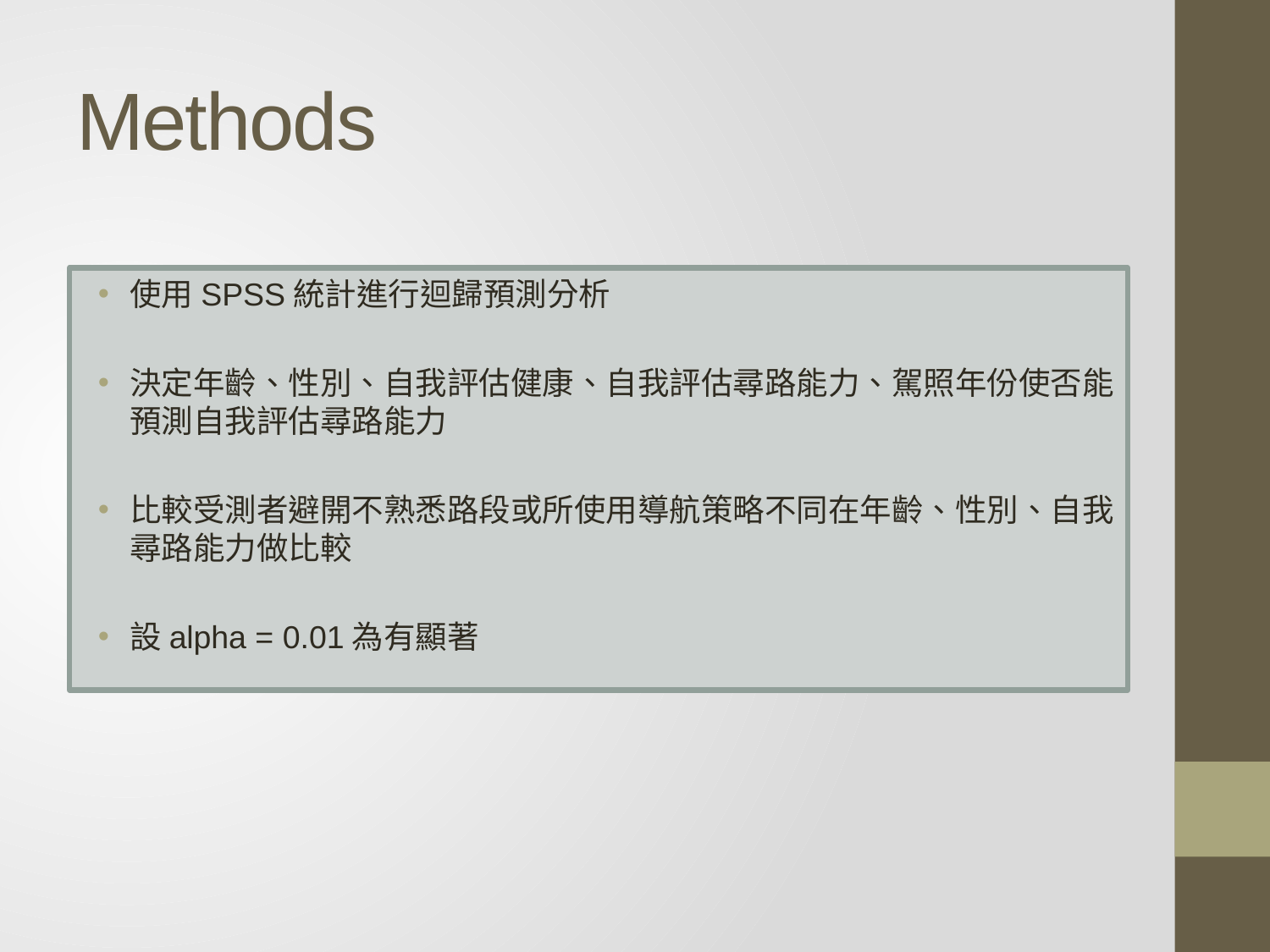

# Methods
使用SPSS統計進行迴歸預測分析

決定年齡、性別、自我評估健康、自我評估尋路能力、駕照年份使否能預測自我評估尋路能力

比較受測者避開不熟悉路段或所使用導航策略不同在年齡、性別、自我尋路能力做比較

設alpha = 0.01為有顯著